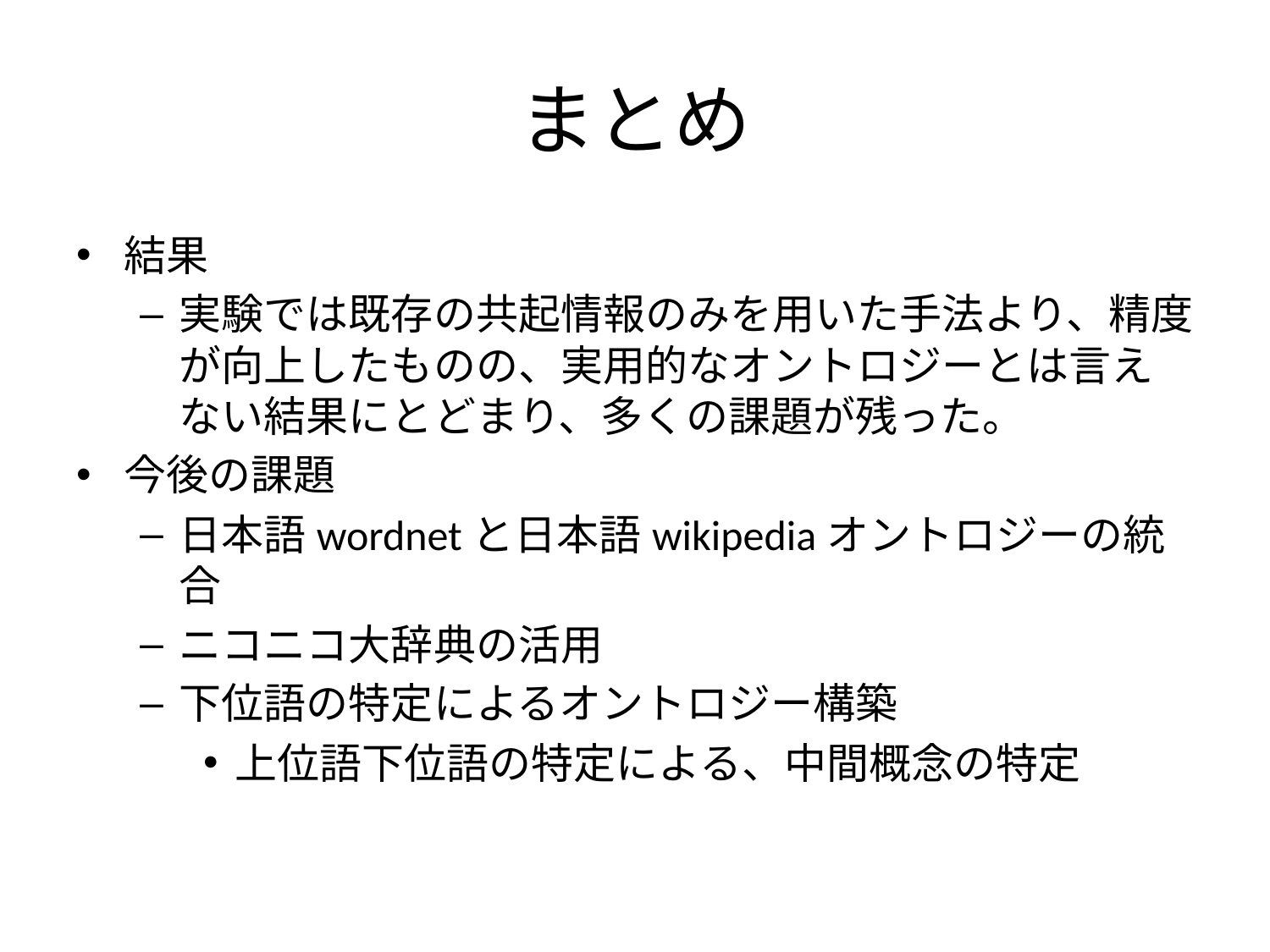

# まとめ
結果
実験では既存の共起情報のみを用いた手法より、精度が向上したものの、実用的なオントロジーとは言えない結果にとどまり、多くの課題が残った。
今後の課題
日本語wordnetと日本語wikipediaオントロジーの統合
ニコニコ大辞典の活用
下位語の特定によるオントロジー構築
上位語下位語の特定による、中間概念の特定